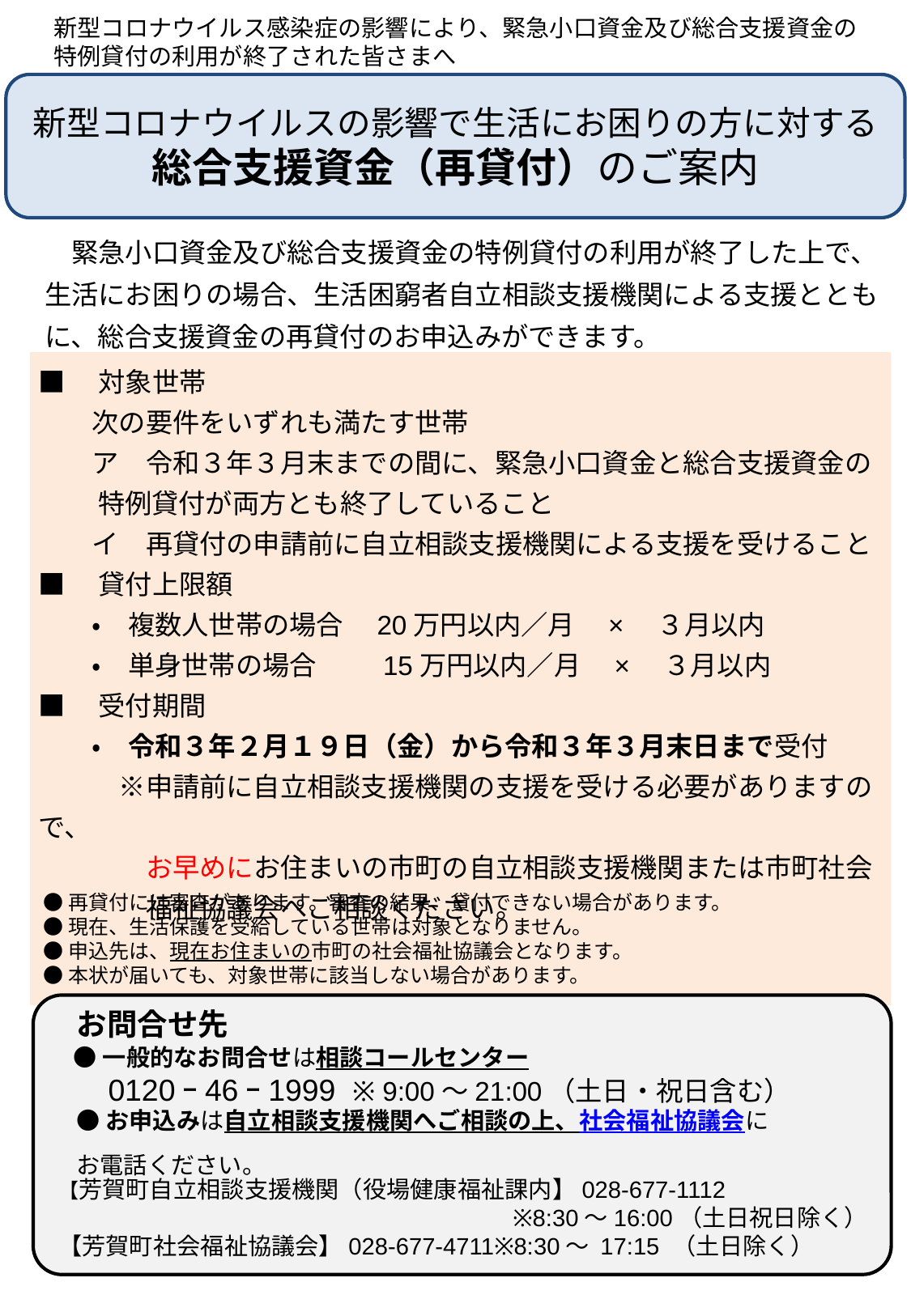

新型コロナウイルス感染症の影響により、緊急小口資金及び総合支援資金の
特例貸付の利用が終了された皆さまへ
新型コロナウイルスの影響で生活にお困りの方に対する
総合支援資金（再貸付）のご案内
　緊急小口資金及び総合支援資金の特例貸付の利用が終了した上で、生活にお困りの場合、生活困窮者自立相談支援機関による支援とともに、総合支援資金の再貸付のお申込みができます。
■　対象世帯
　　次の要件をいずれも満たす世帯
　　ア　令和３年３月末までの間に、緊急小口資金と総合支援資金の特例貸付が両方とも終了していること
　　イ　再貸付の申請前に自立相談支援機関による支援を受けること
■　貸付上限額
　　・　複数人世帯の場合　20万円以内／月　×　３月以内
　　・　単身世帯の場合　　 15万円以内／月　×　３月以内
■　受付期間
　　・　令和３年２月１９日（金）から令和３年３月末日まで受付
　　　※申請前に自立相談支援機関の支援を受ける必要がありますので、
　　　　お早めにお住まいの市町の自立相談支援機関または市町社会
　　　　福祉協議会へご相談ください。

●再貸付には審査があります。審査の結果、貸付できない場合があります。
●現在、生活保護を受給している世帯は対象となりません。
●申込先は、現在お住まいの市町の社会福祉協議会となります。
●本状が届いても、対象世帯に該当しない場合があります。

お問合せ先
●一般的なお問合せは相談コールセンター
　 0120ｰ46ｰ1999  ※ 9:00～21:00（土日・祝日含む）
●お申込みは自立相談支援機関へご相談の上、社会福祉協議会に
お電話ください。
【芳賀町自立相談支援機関（役場健康福祉課内】028-677-1112
※8:30～16:00（土日祝日除く）
【芳賀町社会福祉協議会】028-677-4711※8:30～ 17:15 （土日除く）